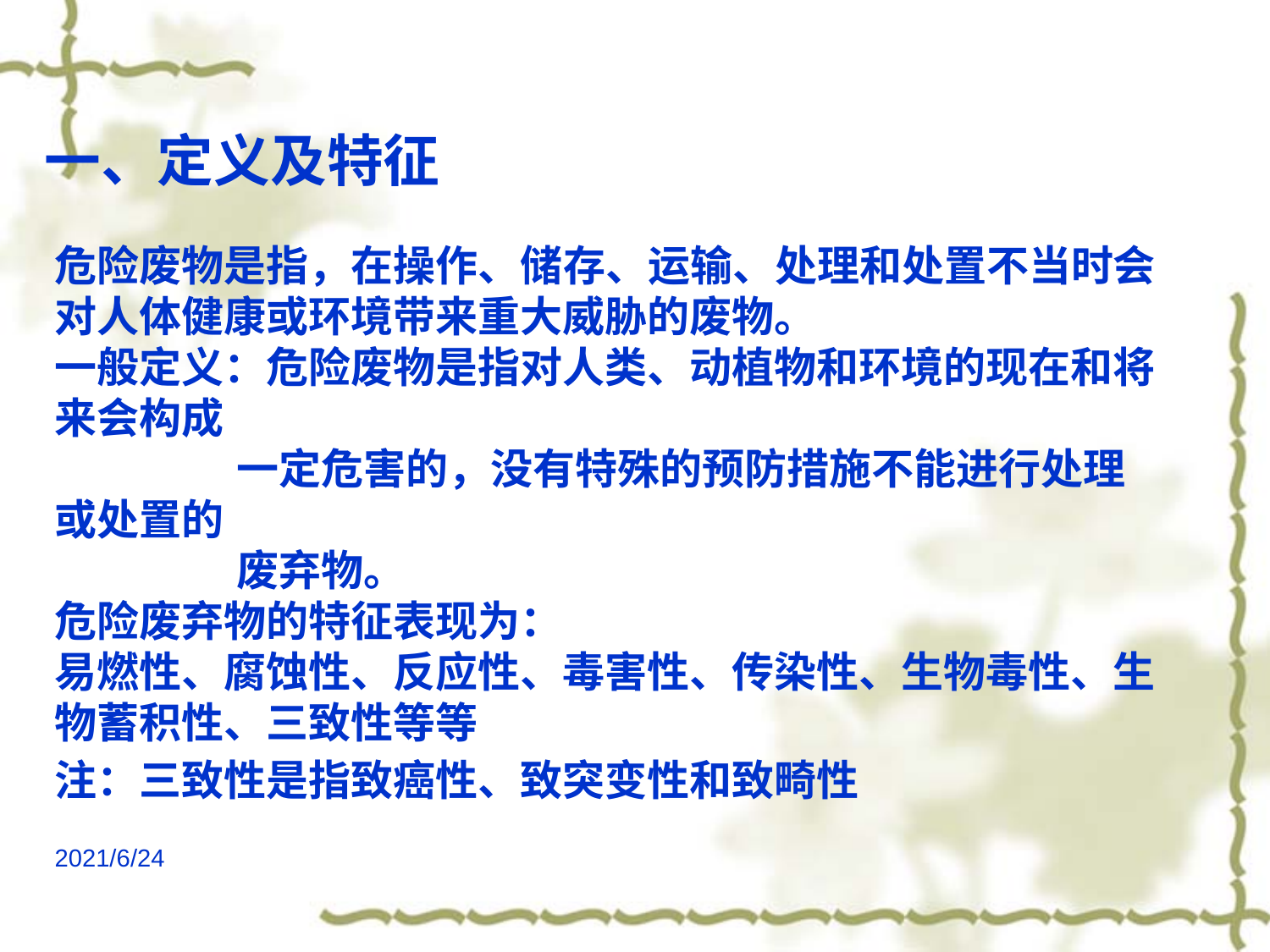

# 一、定义及特征
危险废物是指，在操作、储存、运输、处理和处置不当时会对人体健康或环境带来重大威胁的废物。
一般定义：危险废物是指对人类、动植物和环境的现在和将来会构成
                  一定危害的，没有特殊的预防措施不能进行处理或处置的
                  废弃物。
危险废弃物的特征表现为：
易燃性、腐蚀性、反应性、毒害性、传染性、生物毒性、生物蓄积性、三致性等等
注：三致性是指致癌性、致突变性和致畸性
2021/6/24